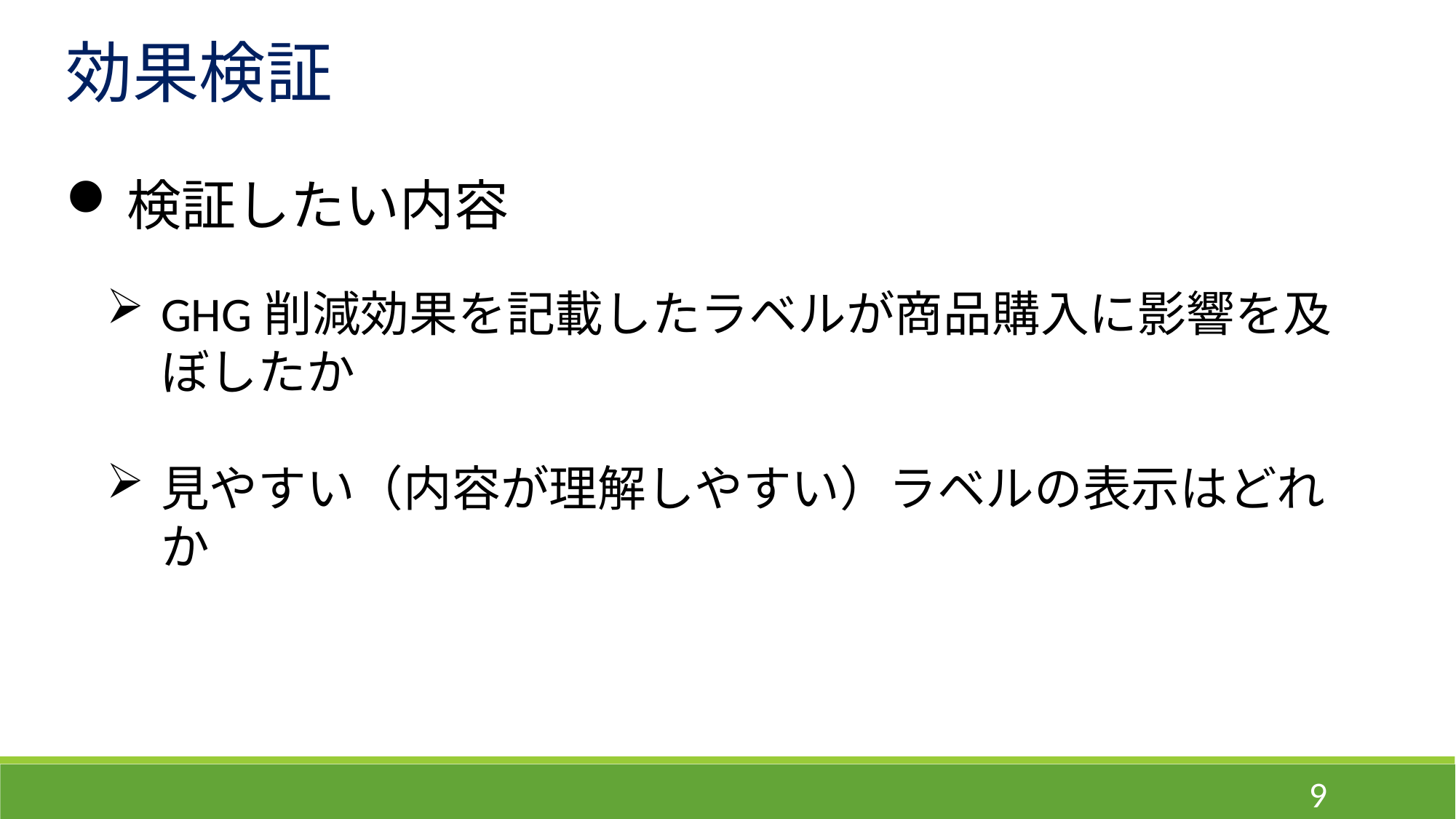

効果検証
検証したい内容
GHG削減効果を記載したラベルが商品購入に影響を及ぼしたか

見やすい（内容が理解しやすい）ラベルの表示はどれか
9